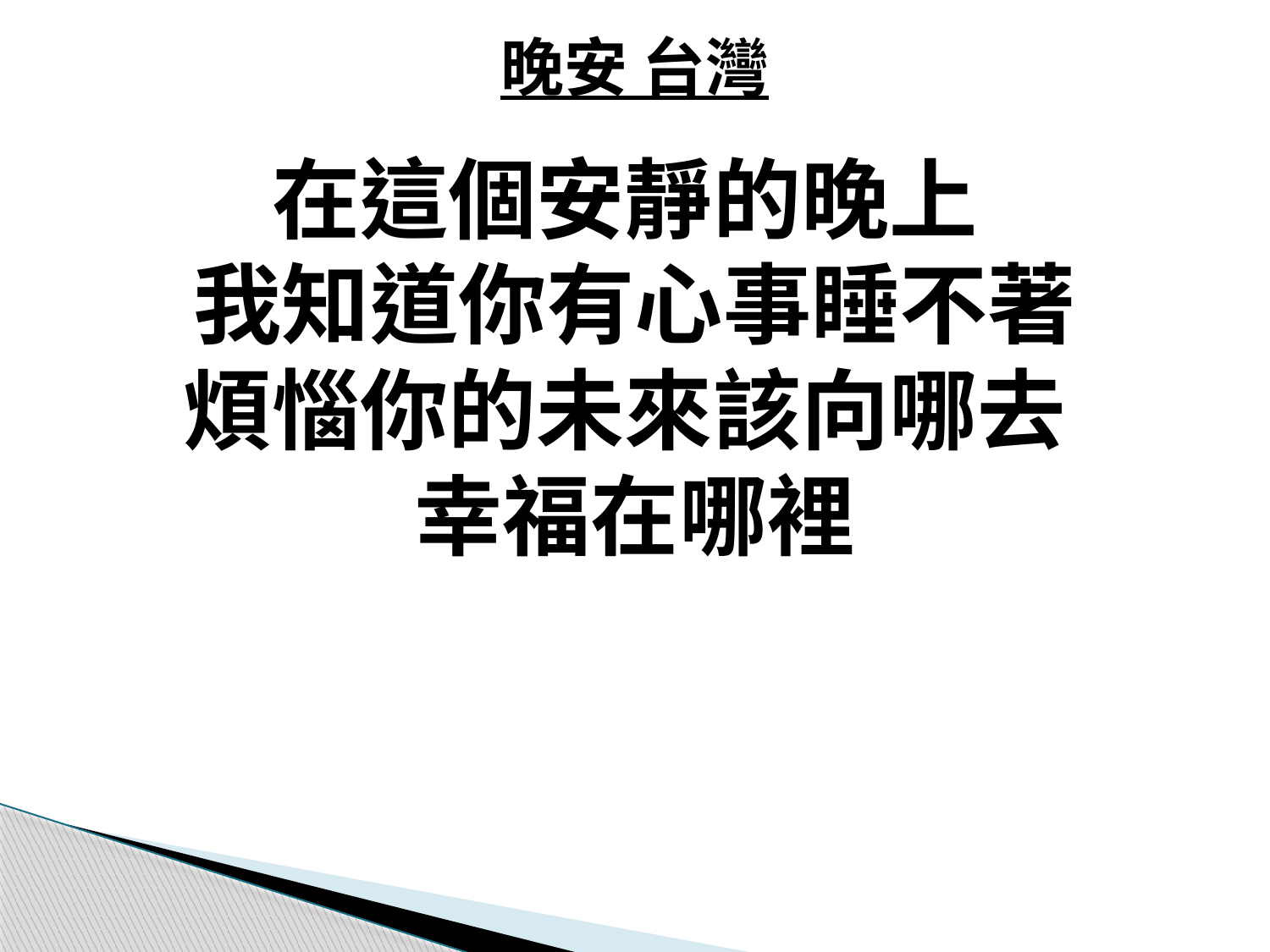

晚安 台灣
# 在這個安靜的晚上 我知道你有心事睡不著 煩惱你的未來該向哪去 幸福在哪裡